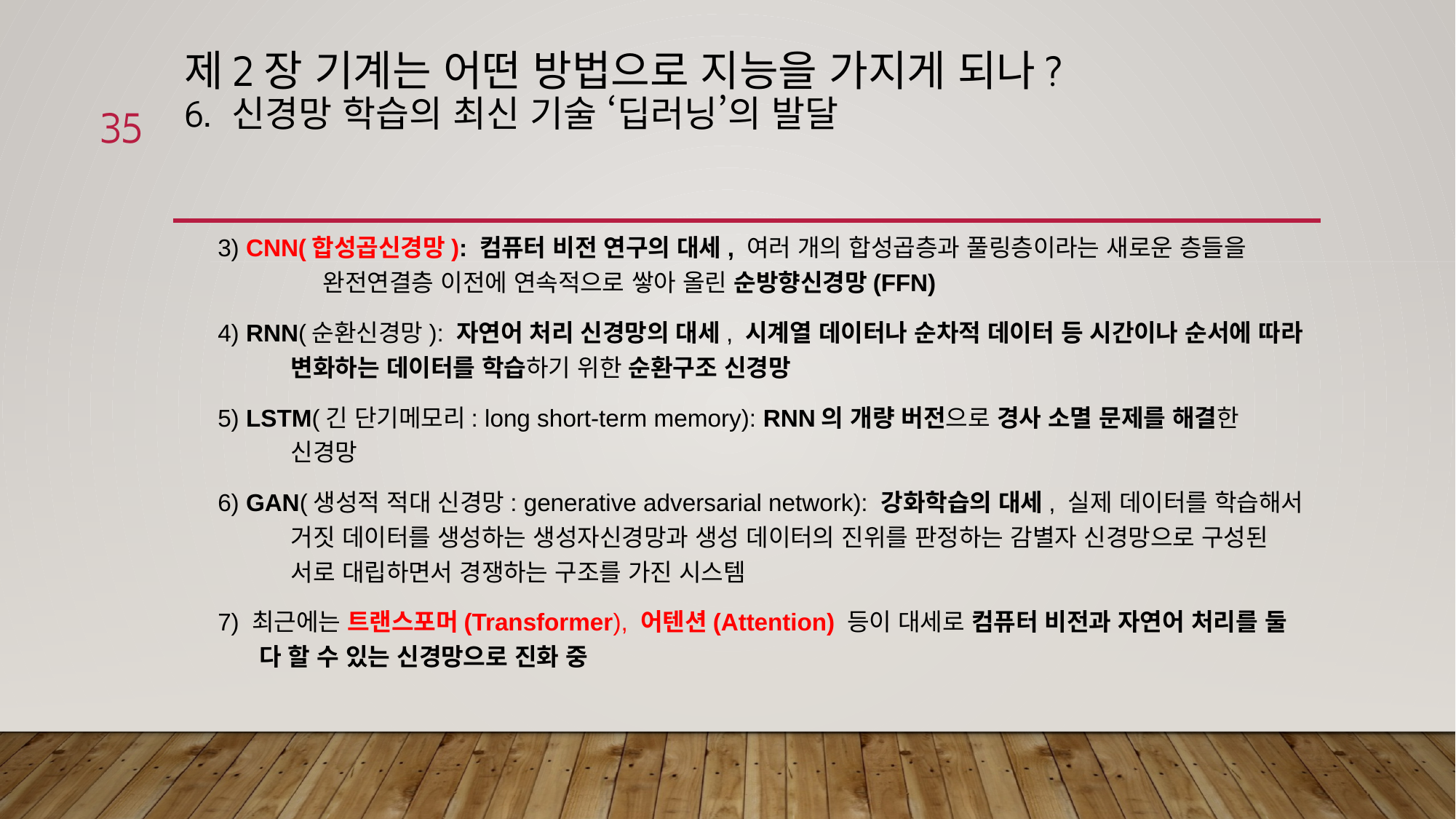

# 제2장 기계는 어떤 방법으로 지능을 가지게 되나? 6. 신경망 학습의 최신 기술 ‘딥러닝’의 발달
35

     3) CNN(합성곱신경망): 컴퓨터 비전 연구의 대세, 여러 개의 합성곱층과 풀링층이라는 새로운 층들을 완전연결층 이전에 연속적으로 쌓아 올린 순방향신경망(FFN)
     4) RNN(순환신경망): 자연어 처리 신경망의 대세, 시계열 데이터나 순차적 데이터 등 시간이나 순서에 따라 변화하는 데이터를 학습하기 위한 순환구조 신경망
     5) LSTM(긴 단기메모리: long short-term memory): RNN의 개량 버전으로 경사 소멸 문제를 해결한 신경망
     6) GAN(생성적 적대 신경망: generative adversarial network): 강화학습의 대세, 실제 데이터를 학습해서 거짓 데이터를 생성하는 생성자신경망과 생성 데이터의 진위를 판정하는 감별자 신경망으로 구성된 서로 대립하면서 경쟁하는 구조를 가진 시스템
     7) 최근에는 트랜스포머(Transformer), 어텐션(Attention) 등이 대세로 컴퓨터 비전과 자연어 처리를 둘 다 할 수 있는 신경망으로 진화 중